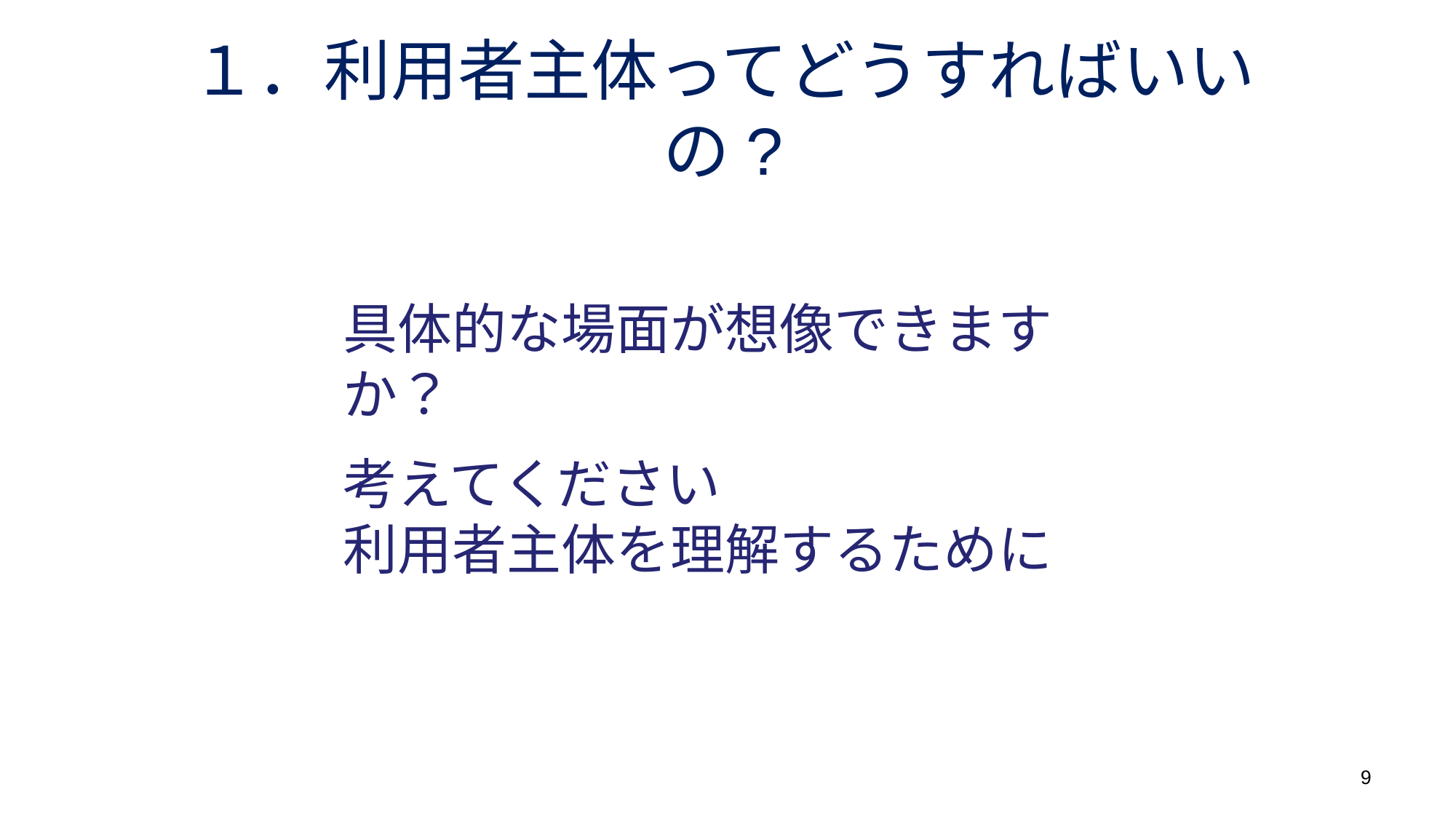

１．利用者主体ってどうすればいいの?
具体的な場面が想像できますか？
考えてください
利用者主体を理解するために
9